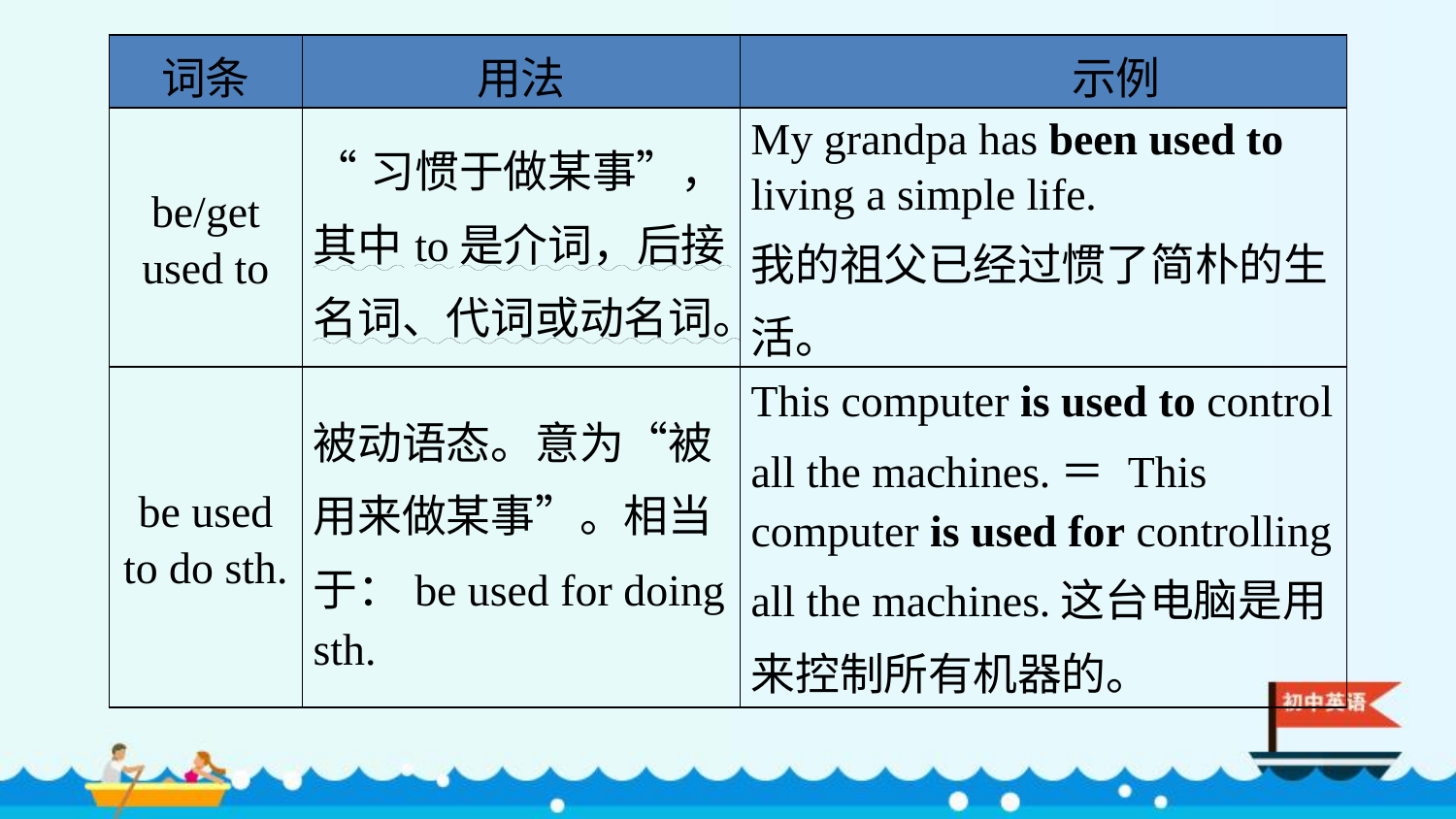

| 词条 | 用法 | 示例 |
| --- | --- | --- |
| be/get used to | “习惯于做某事”，其中to是介词，后接名词、代词或动名词。 | My grandpa has been used to living a simple life. 我的祖父已经过惯了简朴的生活。 |
| be used to do sth. | 被动语态。意为“被用来做某事”。相当于：be used for doing sth. | This computer is used to control all the machines.＝ This computer is used for controlling all the machines.这台电脑是用来控制所有机器的。 |